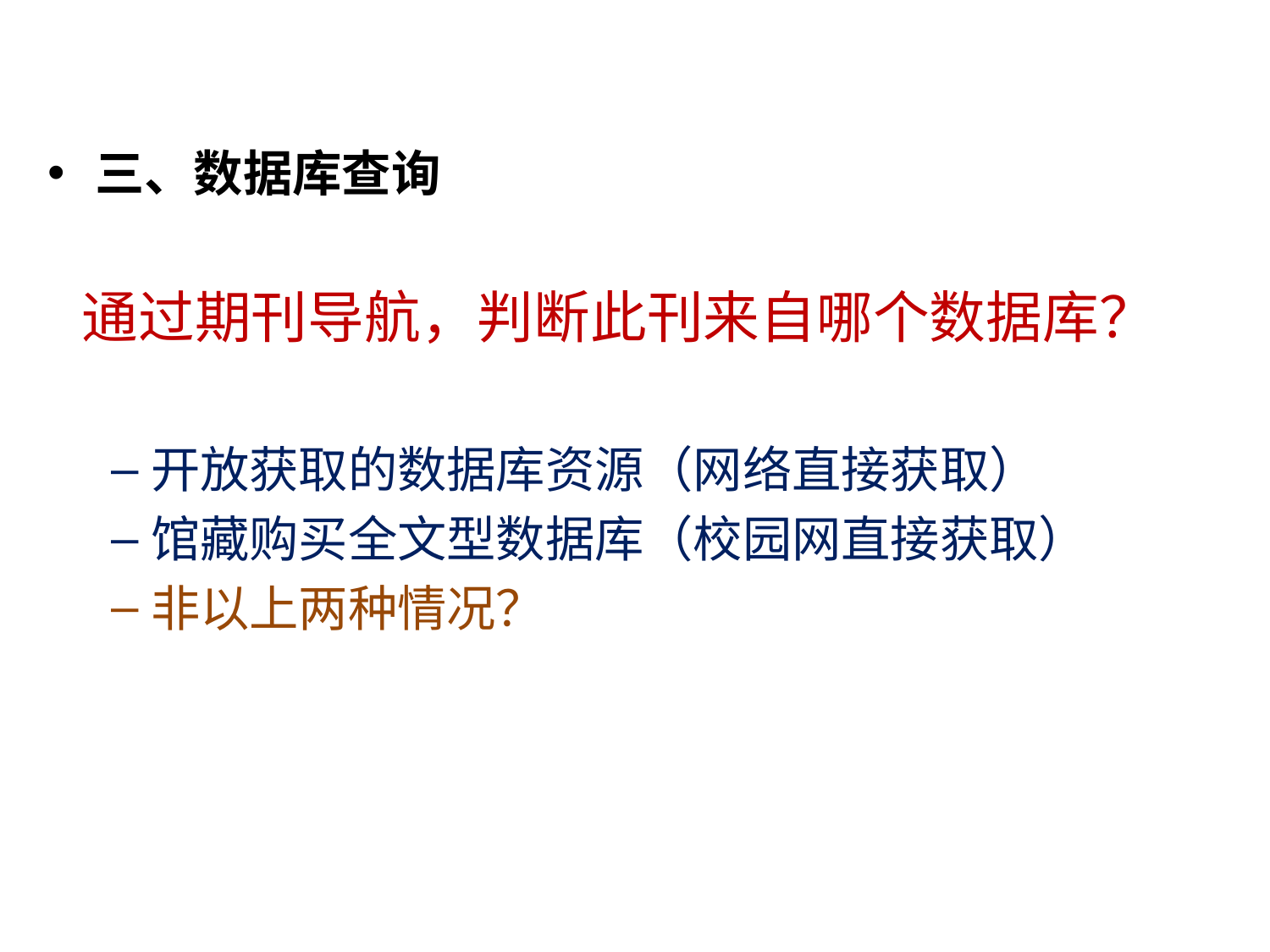

三、数据库查询

  通过期刊导航，判断此刊来自哪个数据库？

开放获取的数据库资源（网络直接获取）
馆藏购买全文型数据库（校园网直接获取）
非以上两种情况？